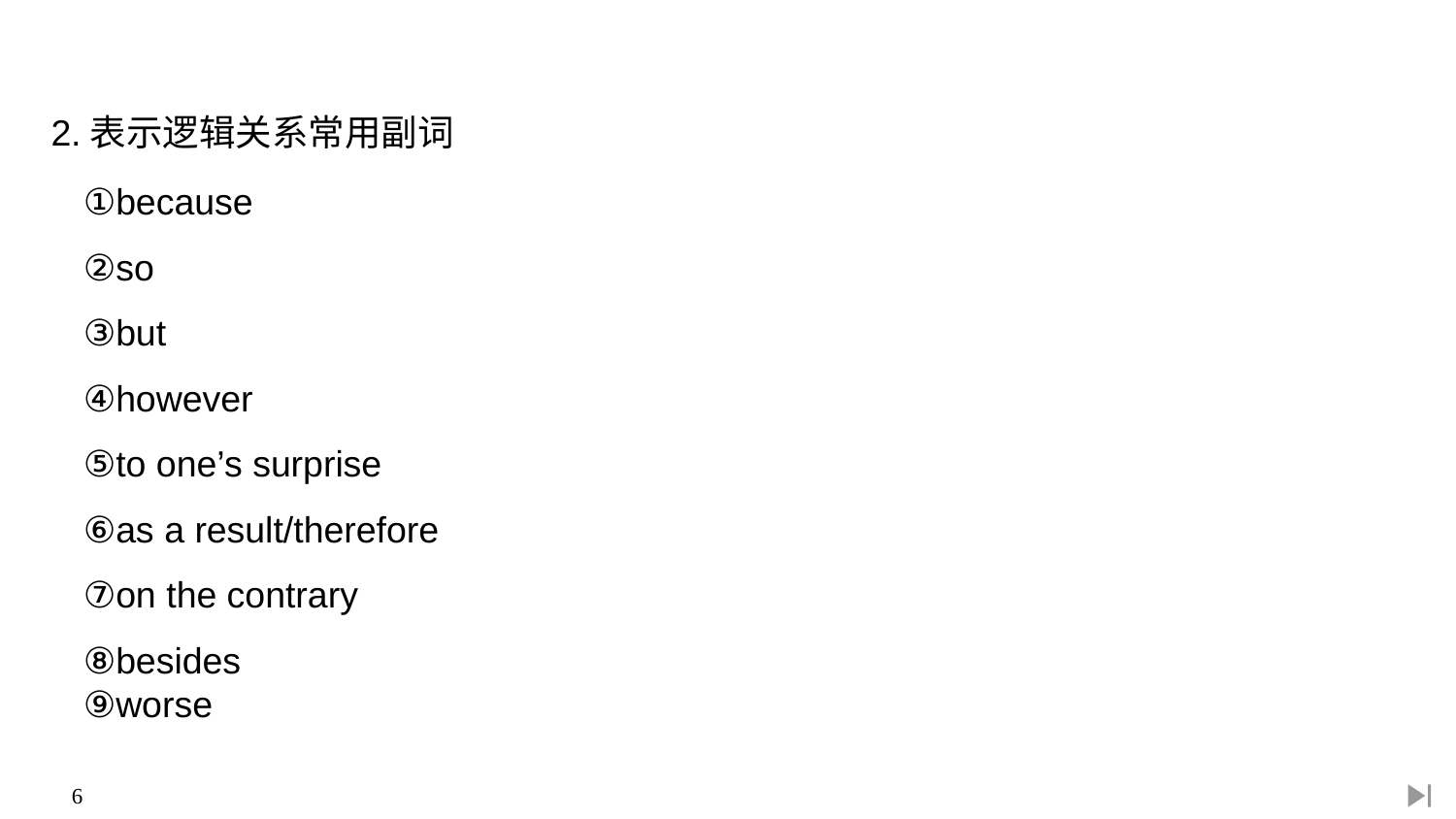

2.表示逻辑关系常用副词
①because
②so
③but
④however
⑤to one’s surprise
⑥as a result/therefore
⑦on the contrary
⑧besides
⑨worse